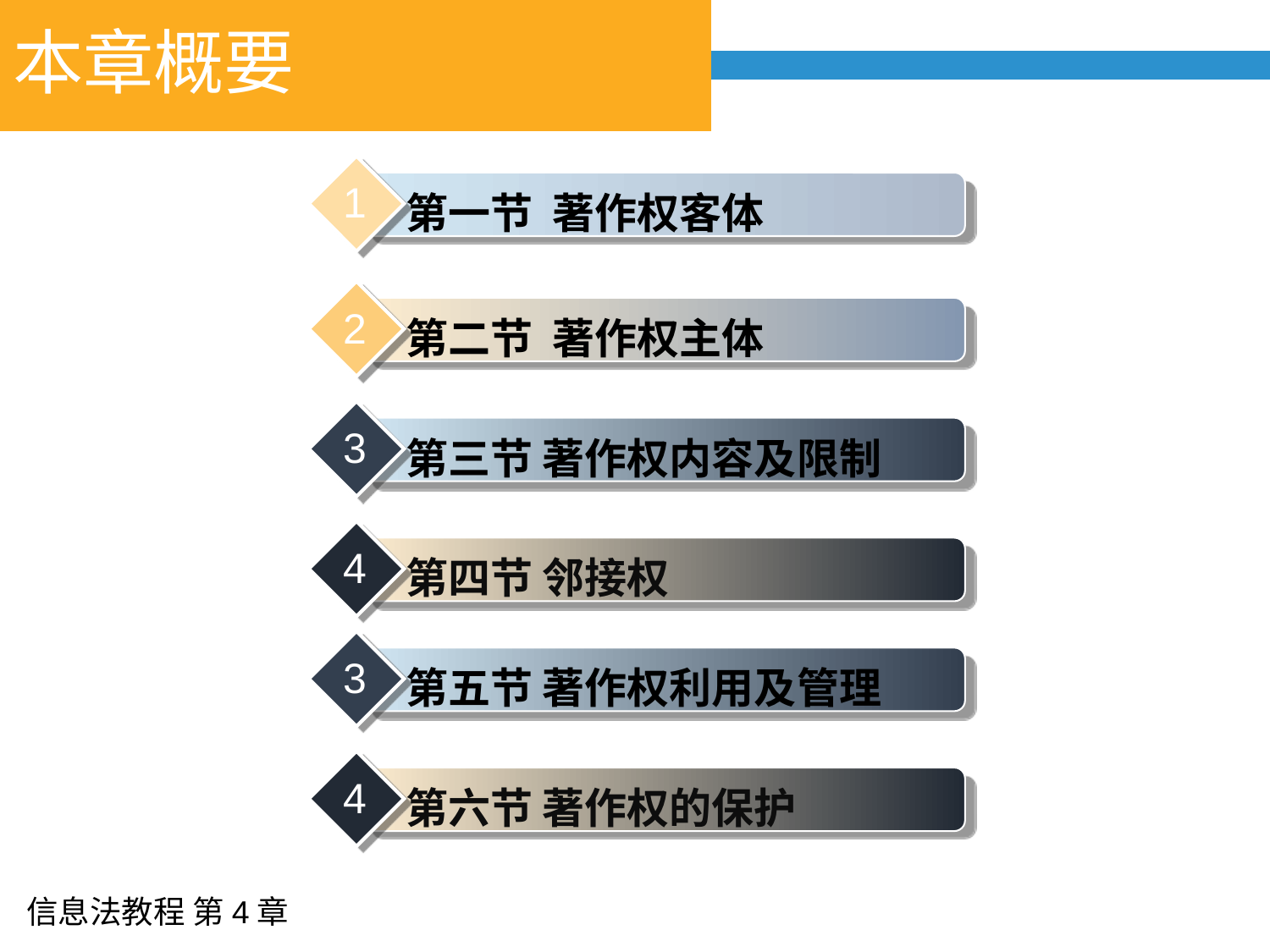

# 本章概要

1

第一节  著作权客体

2

第二节  著作权主体

3

第三节 著作权内容及限制

4

第四节 邻接权

3

第五节 著作权利用及管理

4

第六节 著作权的保护
信息法教程 第4章